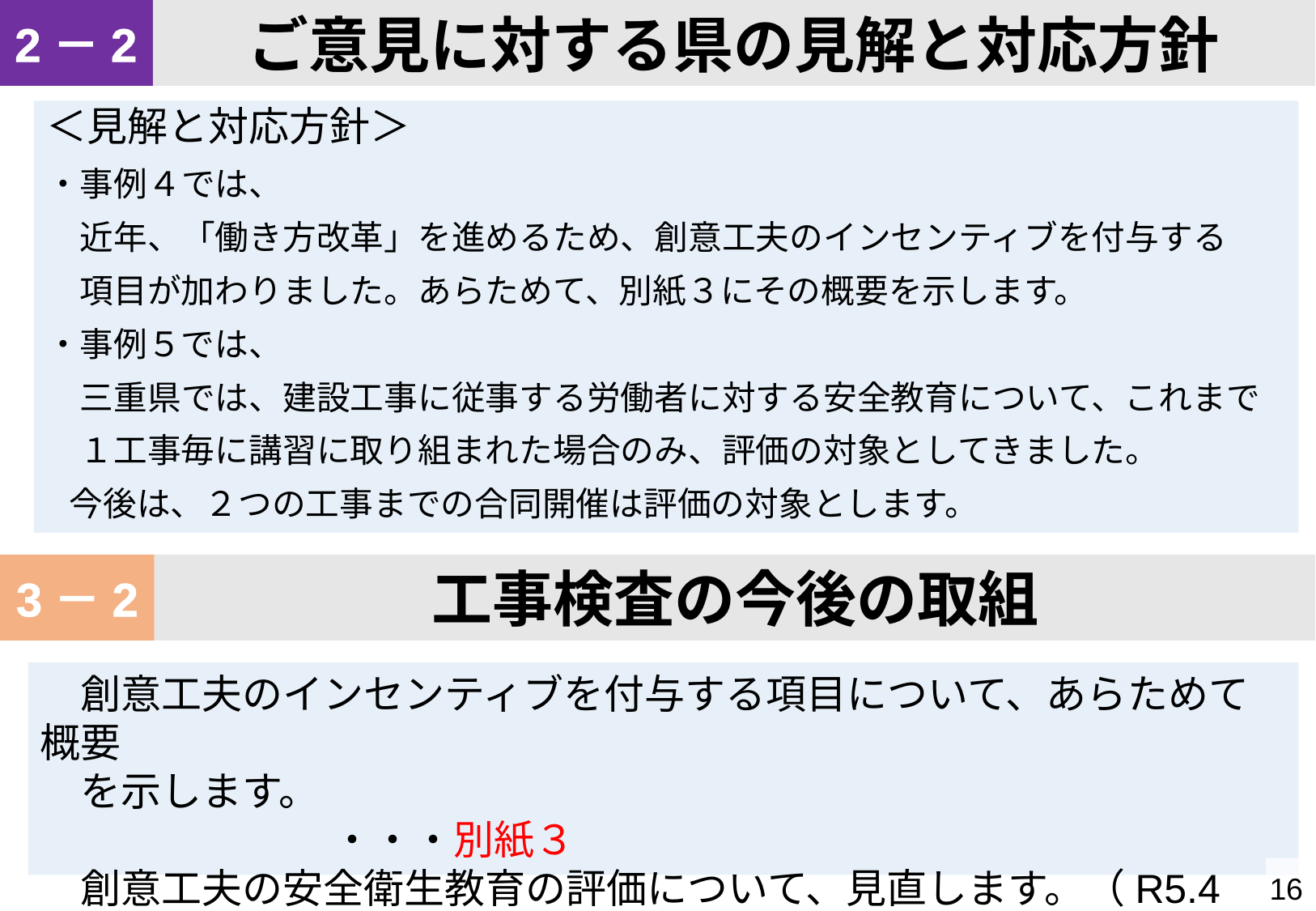

2－2
ご意見に対する県の見解と対応方針
＜見解と対応方針＞
・事例４では、
　近年、「働き方改革」を進めるため、創意工夫のインセンティブを付与する
　項目が加わりました。あらためて、別紙３にその概要を示します。
・事例５では、
　三重県では、建設工事に従事する労働者に対する安全教育について、これまで
　１工事毎に講習に取り組まれた場合のみ、評価の対象としてきました。
  今後は、２つの工事までの合同開催は評価の対象とします。

3－2
工事検査の今後の取組
　創意工夫のインセンティブを付与する項目について、あらためて概要
　を示します。　　　　　　　　　　　　　　　　　　　　　　　　　　　　　　 ・・・別紙３
　創意工夫の安全衛生教育の評価について、見直します。（R5.4～）
　　　　　　　　　　　　　　　　　　　　　　　　　　　　　　　　　　　　　　 ・・・別紙４

16